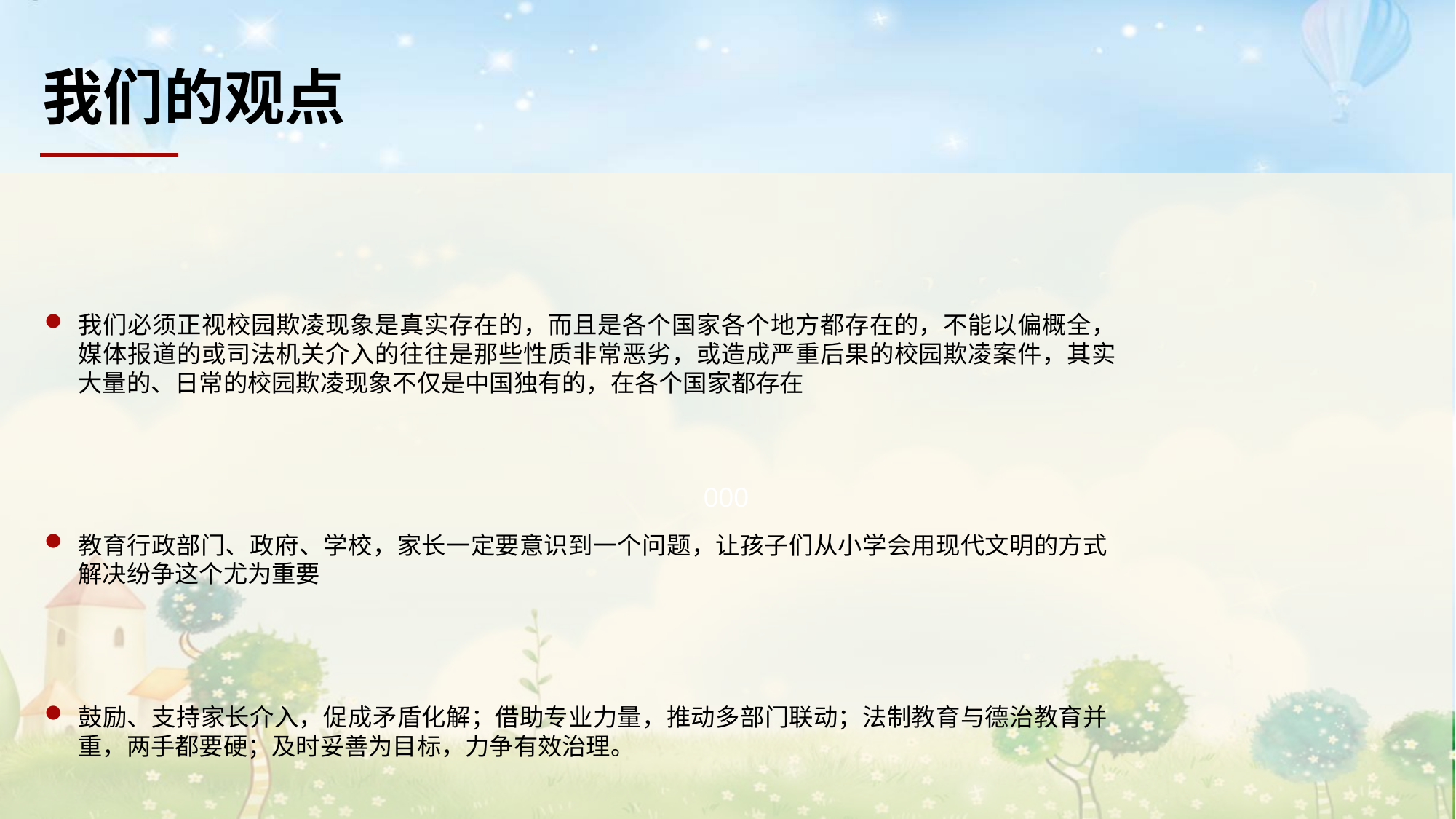

我们的观点
000
我们必须正视校园欺凌现象是真实存在的，而且是各个国家各个地方都存在的，不能以偏概全，媒体报道的或司法机关介入的往往是那些性质非常恶劣，或造成严重后果的校园欺凌案件，其实大量的、日常的校园欺凌现象不仅是中国独有的，在各个国家都存在
教育行政部门、政府、学校，家长一定要意识到一个问题，让孩子们从小学会用现代文明的方式解决纷争这个尤为重要
鼓励、支持家长介入，促成矛盾化解；借助专业力量，推动多部门联动；法制教育与德治教育并重，两手都要硬；及时妥善为目标，力争有效治理。